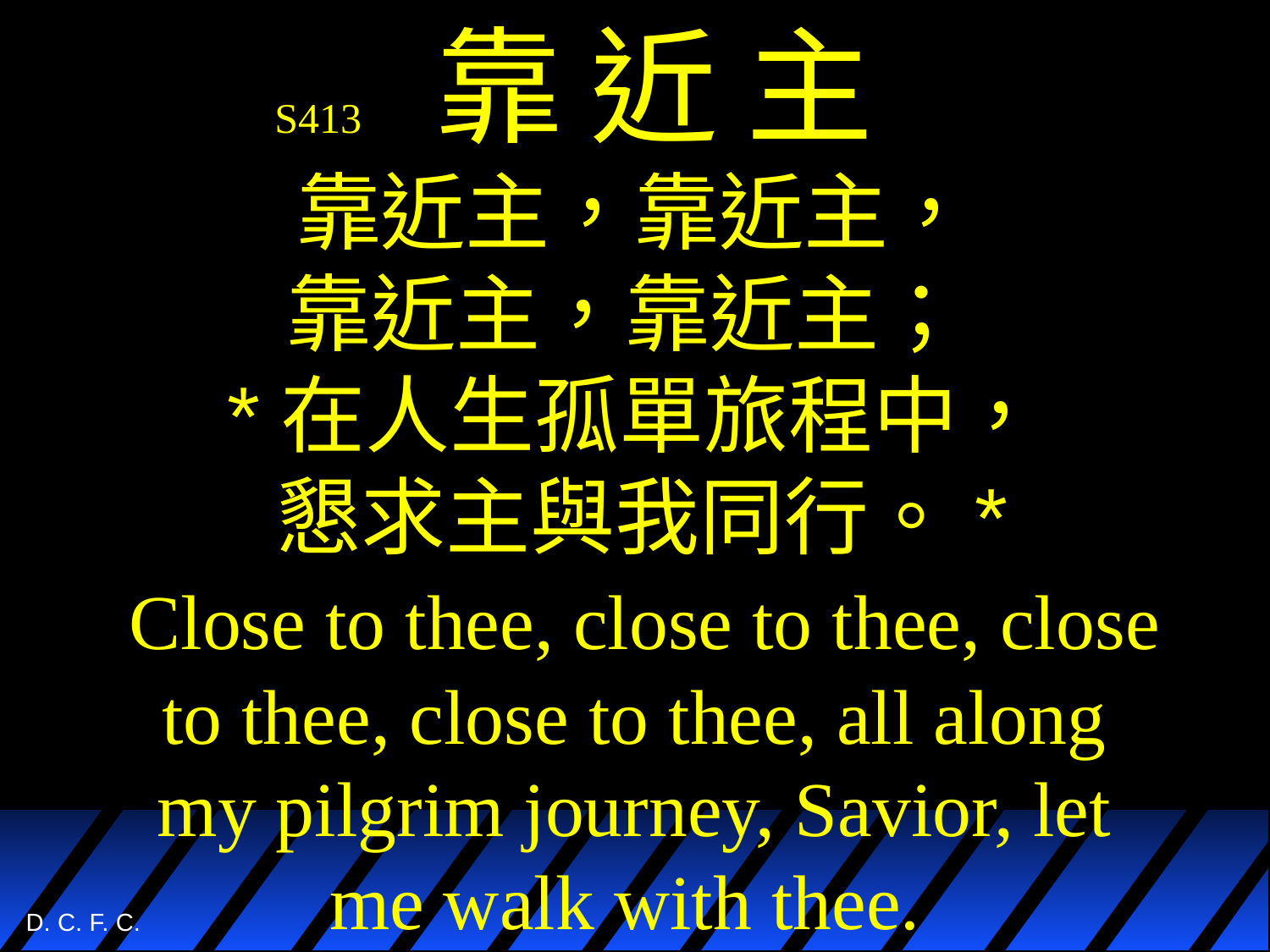

# S413      靠 近 主 靠近主，靠近主， 靠近主，靠近主； *在人生孤單旅程中， 懇求主與我同行。* Close to thee, close to thee, close to thee, close to thee, all along my pilgrim journey, Savior, let me walk with thee.